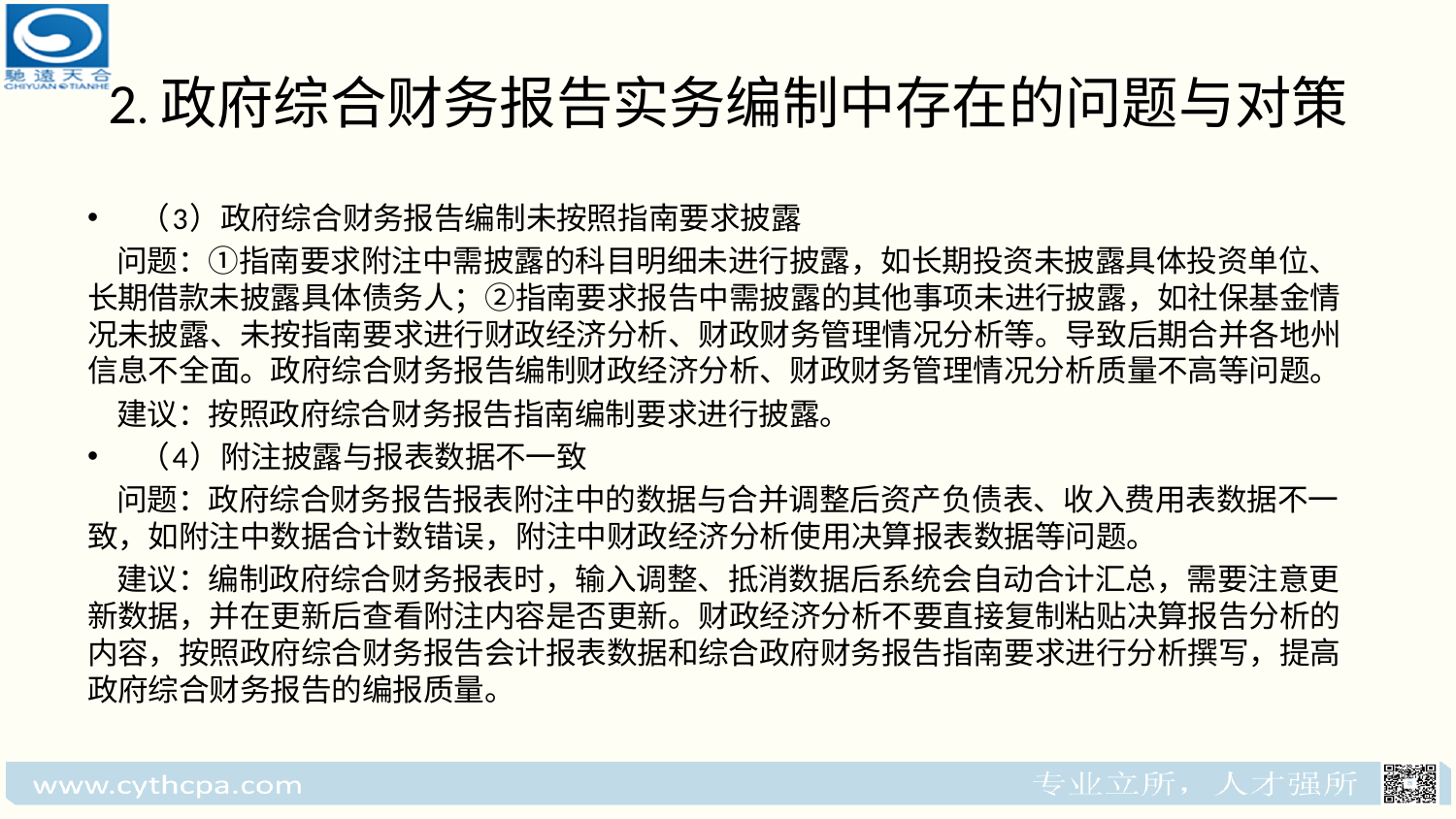

# 2.政府综合财务报告实务编制中存在的问题与对策
（3）政府综合财务报告编制未按照指南要求披露
    问题：①指南要求附注中需披露的科目明细未进行披露，如长期投资未披露具体投资单位、长期借款未披露具体债务人；②指南要求报告中需披露的其他事项未进行披露，如社保基金情况未披露、未按指南要求进行财政经济分析、财政财务管理情况分析等。导致后期合并各地州信息不全面。政府综合财务报告编制财政经济分析、财政财务管理情况分析质量不高等问题。
    建议：按照政府综合财务报告指南编制要求进行披露。
（4）附注披露与报表数据不一致
    问题：政府综合财务报告报表附注中的数据与合并调整后资产负债表、收入费用表数据不一致，如附注中数据合计数错误，附注中财政经济分析使用决算报表数据等问题。
    建议：编制政府综合财务报表时，输入调整、抵消数据后系统会自动合计汇总，需要注意更新数据，并在更新后查看附注内容是否更新。财政经济分析不要直接复制粘贴决算报告分析的内容，按照政府综合财务报告会计报表数据和综合政府财务报告指南要求进行分析撰写，提高政府综合财务报告的编报质量。